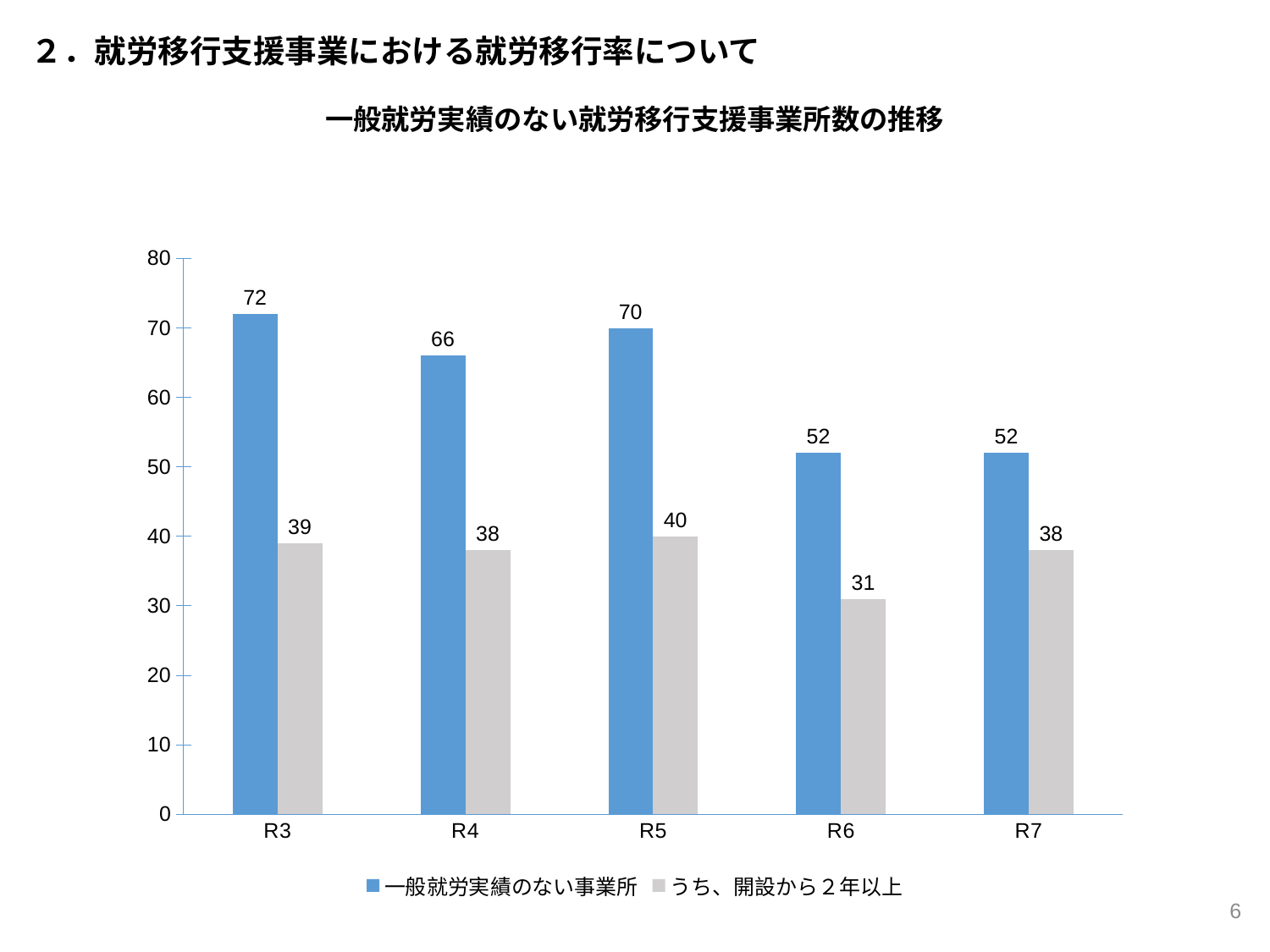

２．就労移行支援事業における就労移行率について
一般就労実績のない就労移行支援事業所数の推移

### Chart

| Category | 一般就労実績のない事業所 | うち、開設から２年以上 |
|---|---|---|
| R3 | 72.0 | 39.0 |
| R4 | 66.0 | 38.0 |
| R5 | 70.0 | 40.0 |
| R6 | 52.0 | 31.0 |
| R7 | 52.0 | 38.0 |
6